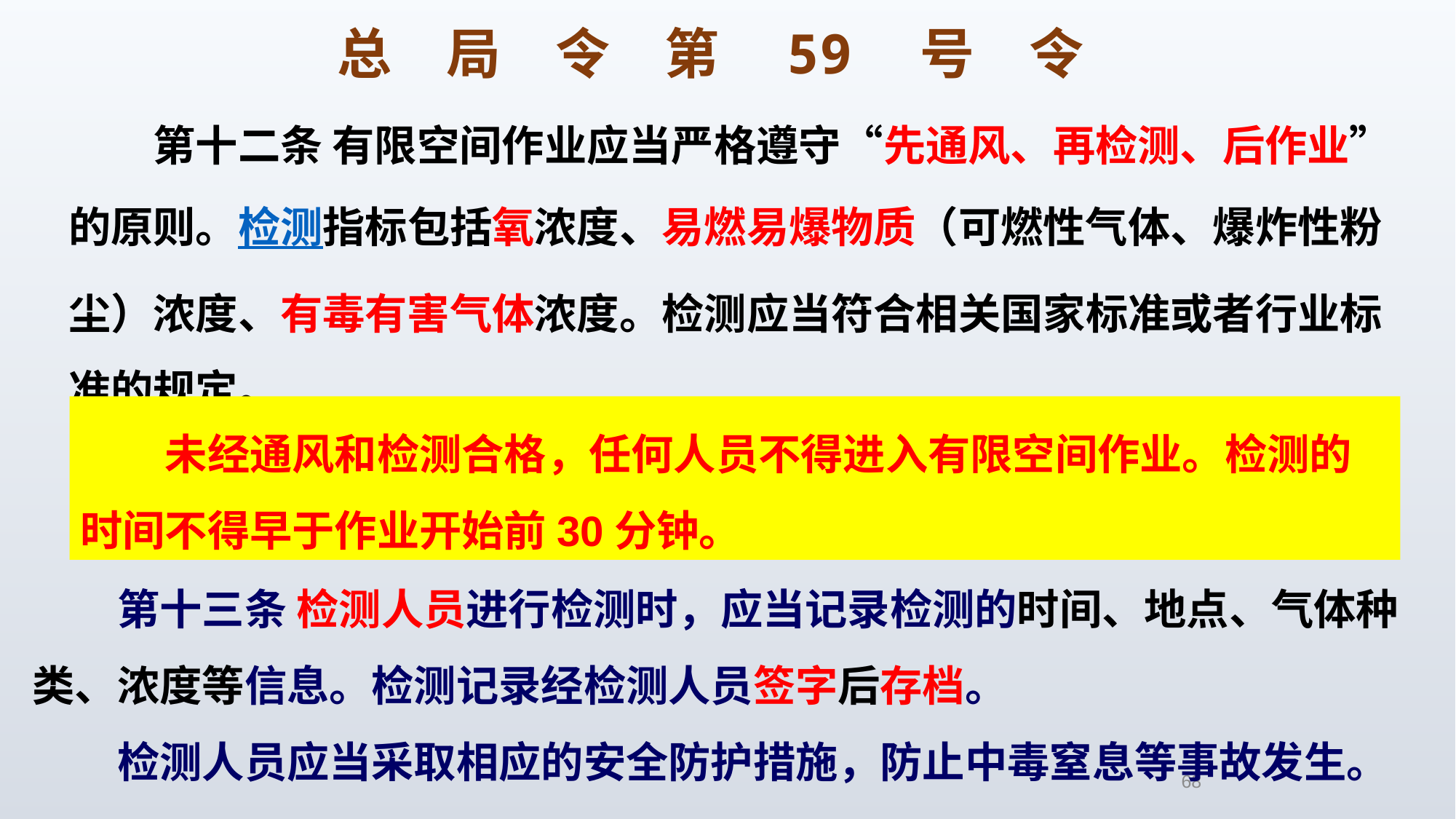

总　局　令　第　59　号　令
　　第十二条 有限空间作业应当严格遵守“先通风、再检测、后作业”的原则。检测指标包括氧浓度、易燃易爆物质（可燃性气体、爆炸性粉尘）浓度、有毒有害气体浓度。检测应当符合相关国家标准或者行业标准的规定。

　　未经通风和检测合格，任何人员不得进入有限空间作业。检测的时间不得早于作业开始前30分钟。
　　第十三条 检测人员进行检测时，应当记录检测的时间、地点、气体种类、浓度等信息。检测记录经检测人员签字后存档。
　　检测人员应当采取相应的安全防护措施，防止中毒窒息等事故发生。
68